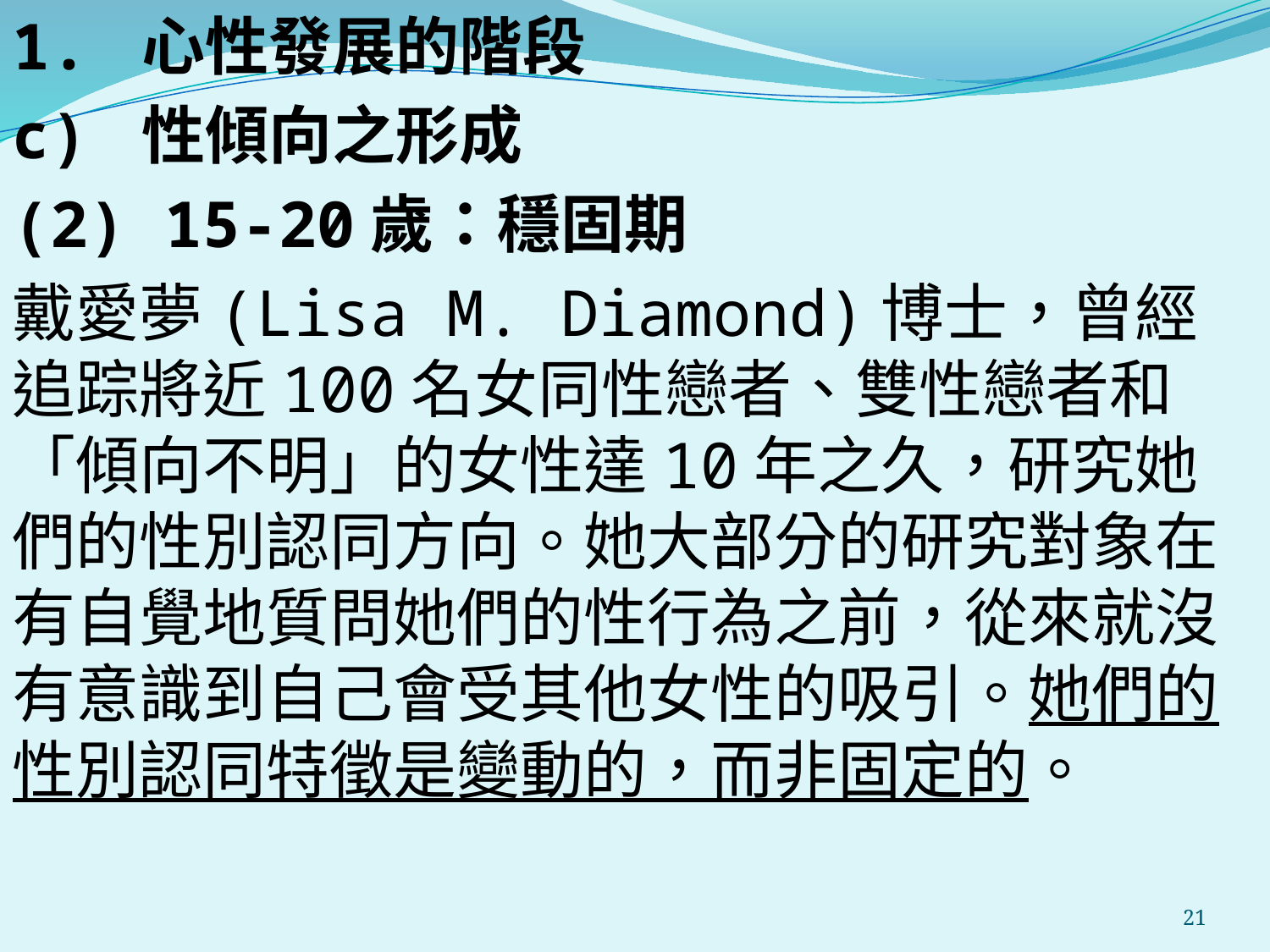

1. 心性發展的階段
c) 性傾向之形成
(2) 15-20歲：穩固期
戴愛夢(Lisa M. Diamond)博士，曾經追踪將近100名女同性戀者、雙性戀者和「傾向不明」的女性達10年之久，研究她們的性別認同方向。她大部分的研究對象在有自覺地質問她們的性行為之前，從來就沒有意識到自己會受其他女性的吸引。她們的性別認同特徵是變動的，而非固定的。
#

21